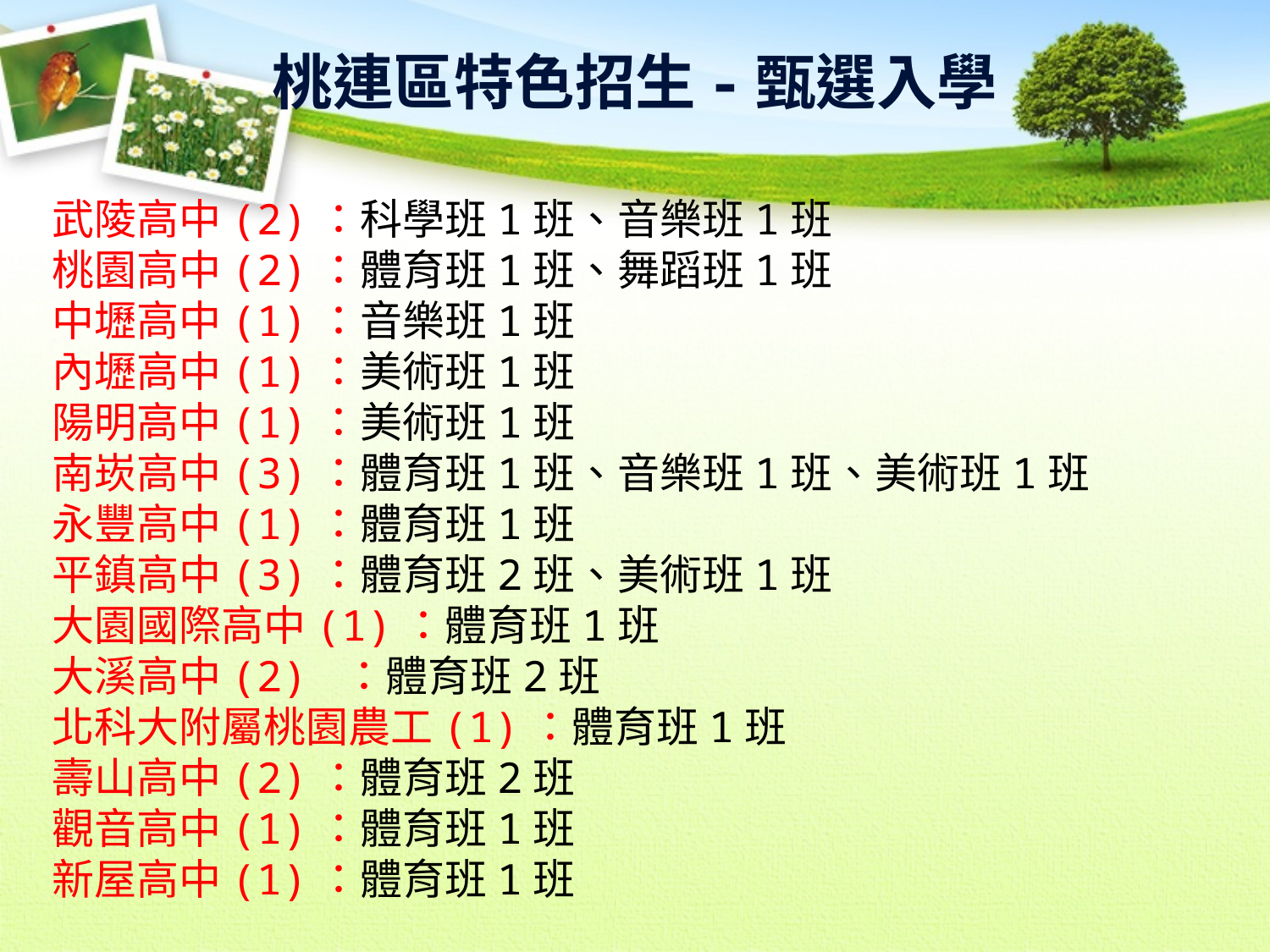

桃連區特色招生-甄選入學
武陵高中(2)：科學班1班、音樂班1班
桃園高中(2)：體育班1班、舞蹈班1班
中壢高中(1)：音樂班1班
內壢高中(1)：美術班1班
陽明高中(1)：美術班1班
南崁高中(3)：體育班1班、音樂班1班、美術班1班
永豐高中(1)：體育班1班
平鎮高中(3)：體育班2班、美術班1班
大園國際高中(1)：體育班1班
大溪高中(2) ：體育班2班
北科大附屬桃園農工(1)：體育班1班
壽山高中(2)：體育班2班
觀音高中(1)：體育班1班
新屋高中(1)：體育班1班